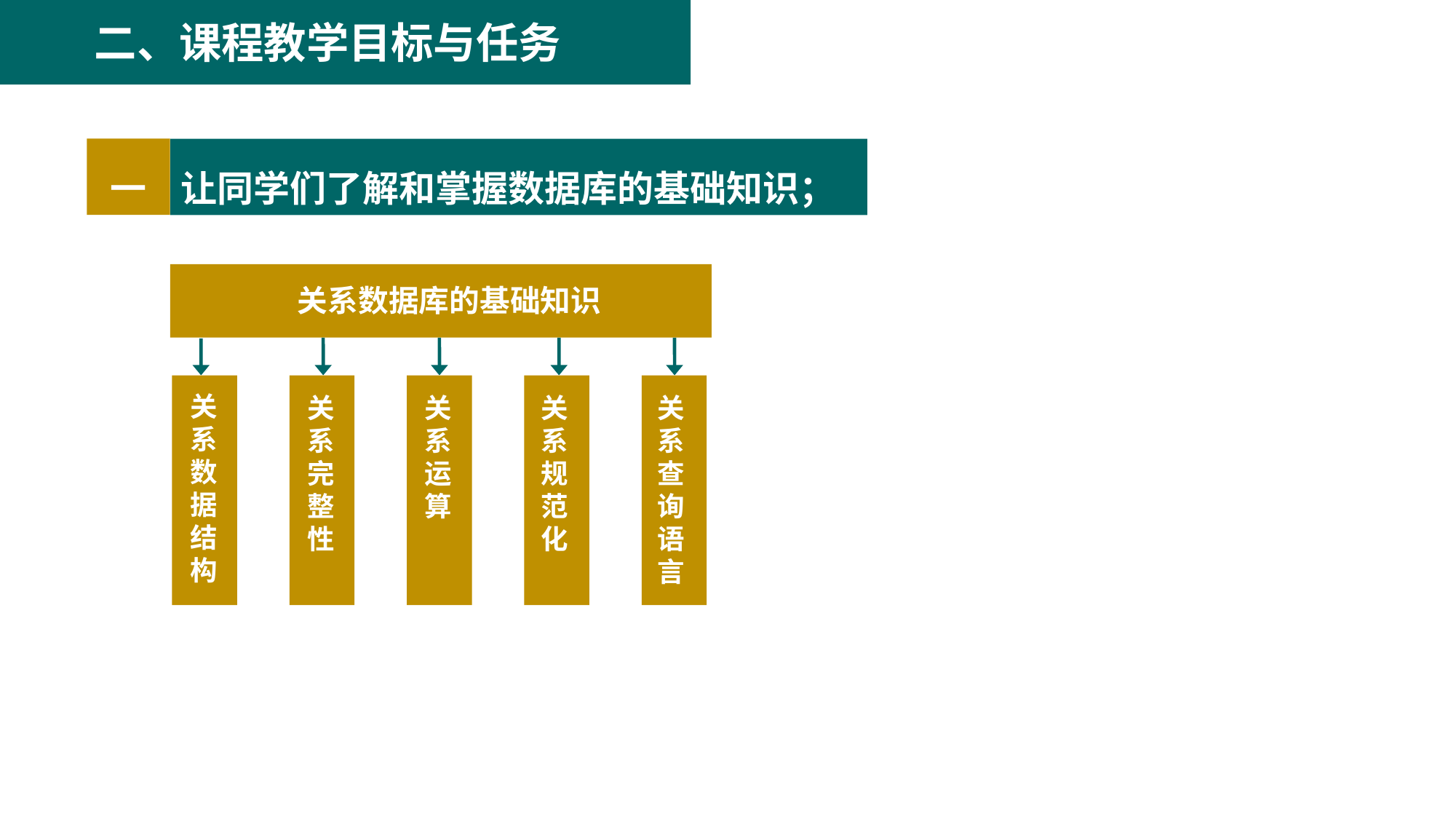

二、课程教学目标与任务
一
让同学们了解和掌握数据库的基础知识；

关系数据库的基础知识

关系数据结构

关系完整性

关系运算

关系规范化

关系查询语言